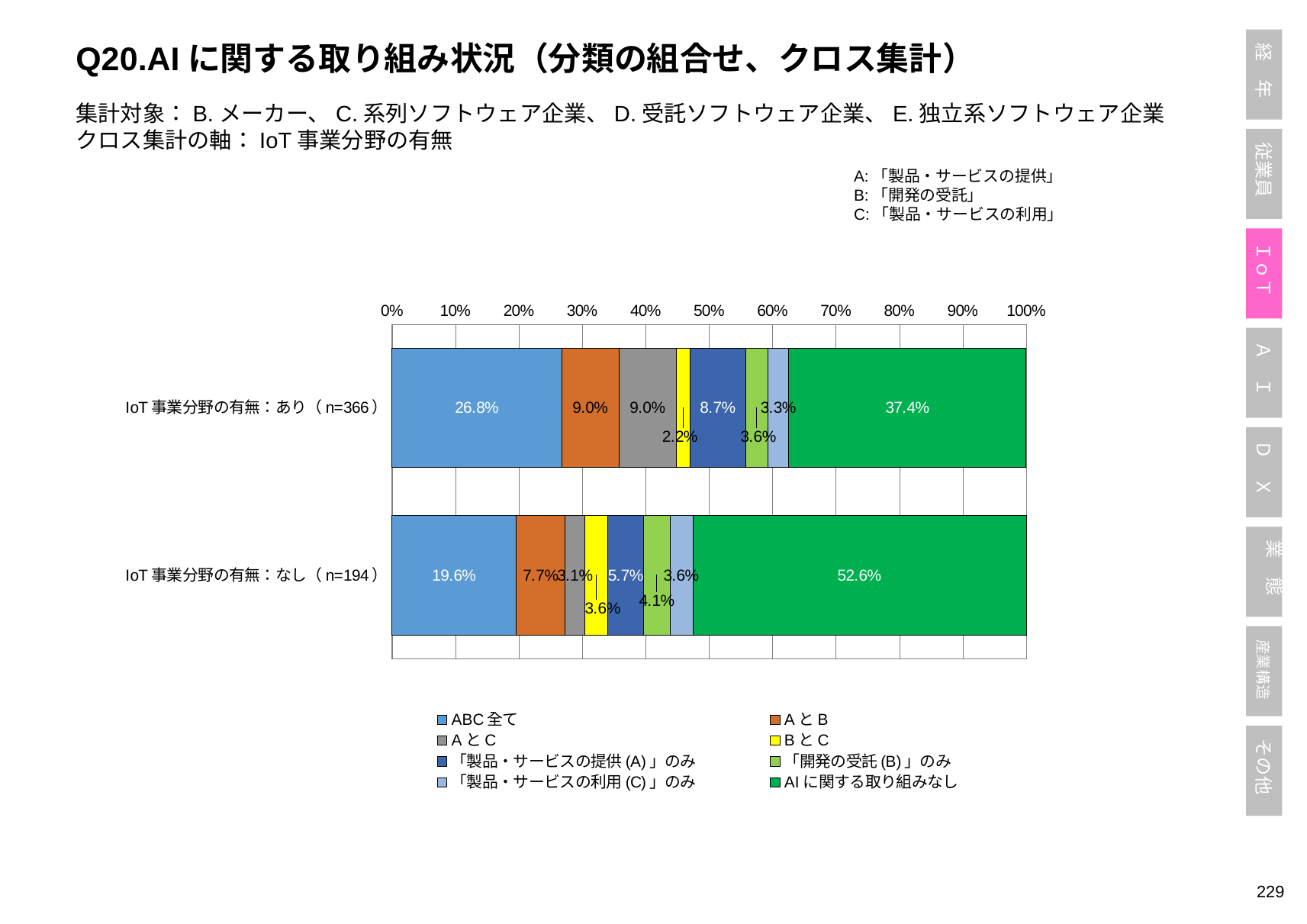

Q20.AIに関する取り組み状況（分類の組合せ、クロス集計）
集計対象：B.メーカー、C.系列ソフトウェア企業、D.受託ソフトウェア企業、E.独立系ソフトウェア企業
クロス集計の軸：IoT事業分野の有無
A:「製品・サービスの提供」
B:「開発の受託」
C:「製品・サービスの利用」

### Chart

| Category | ABC全て | AとB | AとC | BとC | 「製品・サービスの提供(A)」のみ | 「開発の受託(B)」のみ | 「製品・サービスの利用(C)」のみ | AIに関する取り組みなし |
|---|---|---|---|---|---|---|---|---|
| IoT事業分野の有無：あり（n=366） | 0.2677595628415301 | 0.09016393442622951 | 0.09016393442622951 | 0.02185792349726776 | 0.08743169398907104 | 0.03551912568306011 | 0.03278688524590164 | 0.3743169398907104 |
| IoT事業分野の有無：なし（n=194） | 0.1958762886597938 | 0.07731958762886598 | 0.030927835051546393 | 0.03608247422680412 | 0.05670103092783505 | 0.041237113402061855 | 0.03608247422680412 | 0.5257731958762887 |
229